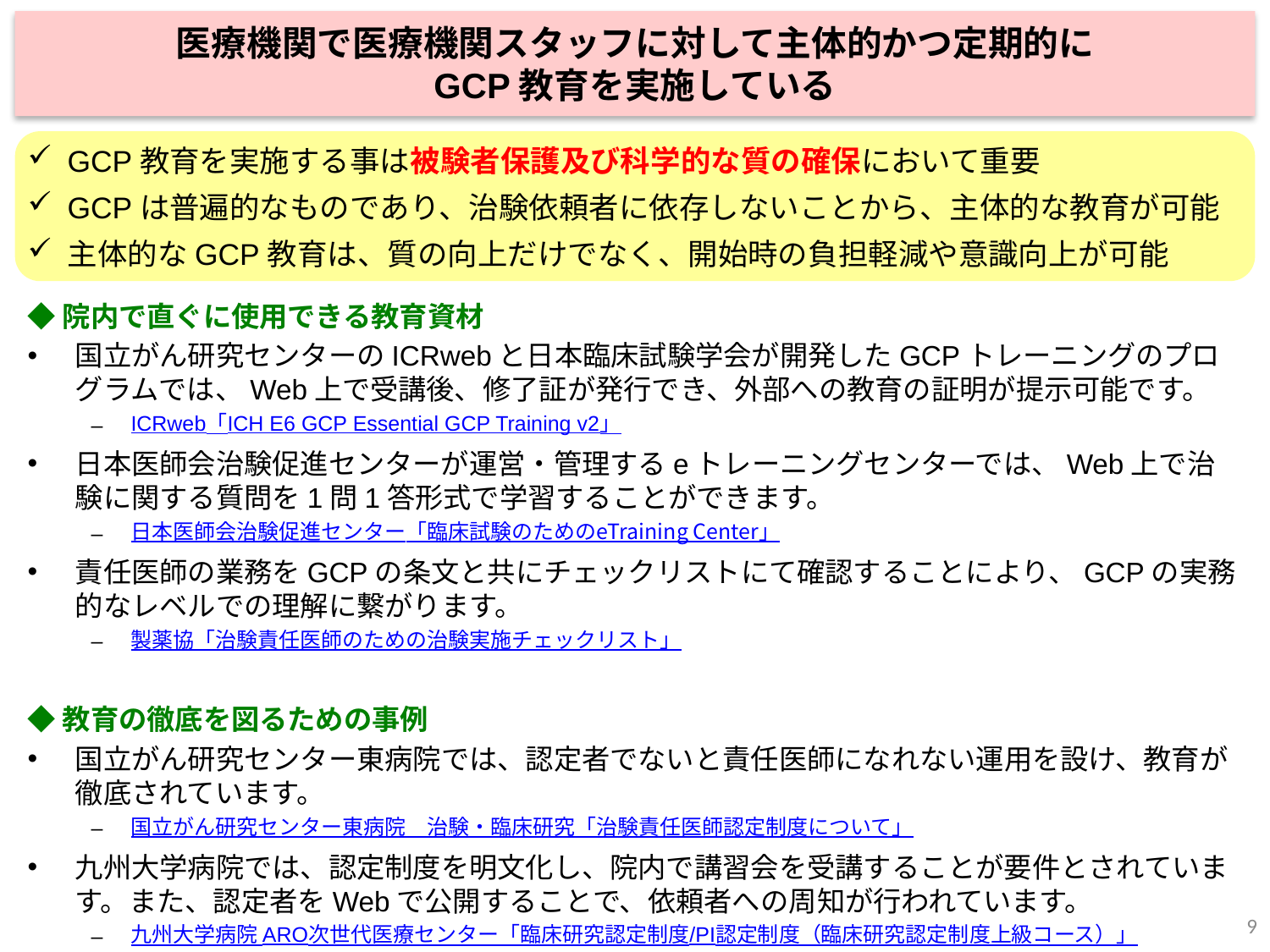

# 医療機関で医療機関スタッフに対して主体的かつ定期的に GCP教育を実施している

GCP教育を実施する事は被験者保護及び科学的な質の確保において重要
GCPは普遍的なものであり、治験依頼者に依存しないことから、主体的な教育が可能
主体的なGCP教育は、質の向上だけでなく、開始時の負担軽減や意識向上が可能

◆院内で直ぐに使用できる教育資材
国立がん研究センターのICRwebと日本臨床試験学会が開発したGCPトレーニングのプログラムでは、Web上で受講後、修了証が発行でき、外部への教育の証明が提示可能です。
ICRweb「ICH E6 GCP Essential GCP Training v2」
日本医師会治験促進センターが運営・管理するeトレーニングセンターでは、Web上で治験に関する質問を1問1答形式で学習することができます。
日本医師会治験促進センター「臨床試験のためのeTraining Center」
責任医師の業務をGCPの条文と共にチェックリストにて確認することにより、GCPの実務的なレベルでの理解に繋がります。
製薬協「治験責任医師のための治験実施チェックリスト」

◆教育の徹底を図るための事例
国立がん研究センター東病院では、認定者でないと責任医師になれない運用を設け、教育が徹底されています。
国立がん研究センター東病院　治験・臨床研究「治験責任医師認定制度について」
九州大学病院では、認定制度を明文化し、院内で講習会を受講することが要件とされています。また、認定者をWebで公開することで、依頼者への周知が行われています。
九州大学病院 ARO次世代医療センター「臨床研究認定制度/PI認定制度（臨床研究認定制度上級コース）」
9